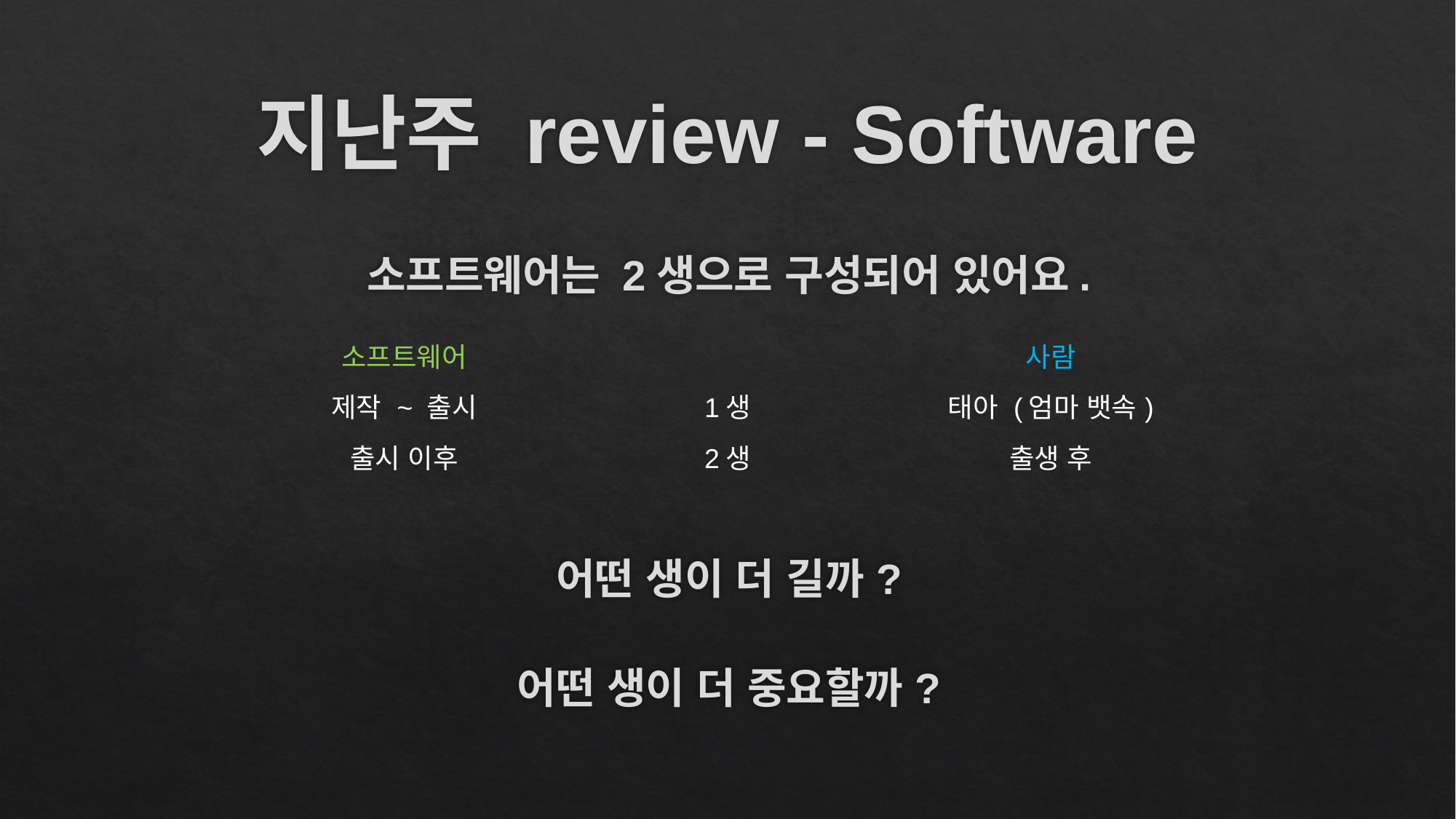

# 지난주 review - Software
소프트웨어는 2생으로 구성되어 있어요.
| 소프트웨어 |  | 사람 |
| --- | --- | --- |
| 제작 ~ 출시 | 1생 | 태아 (엄마 뱃속) |
| 출시 이후 | 2생 | 출생 후 |
어떤 생이 더 길까?
어떤 생이 더 중요할까?